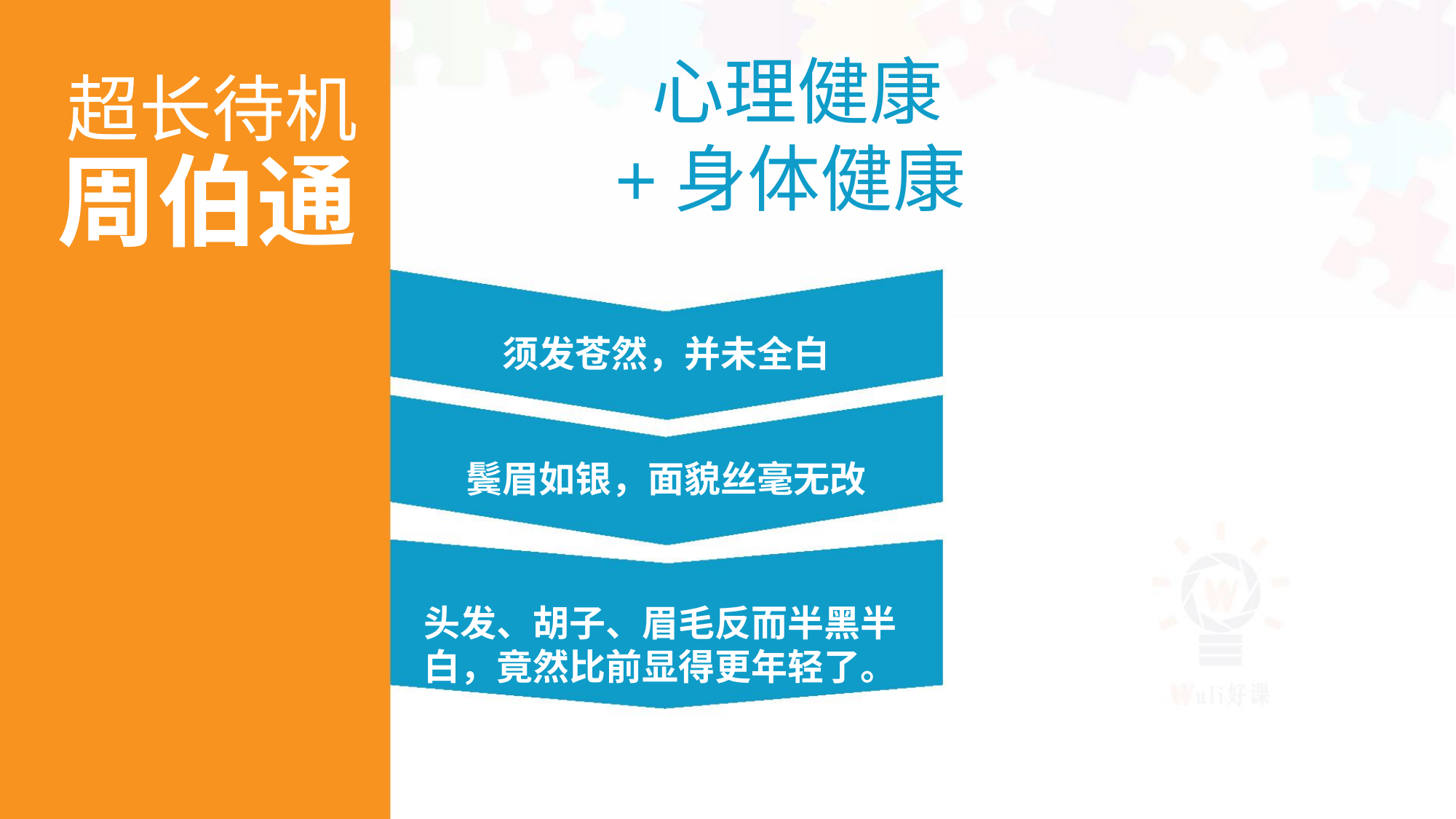

心理健康
+身体健康
超长待机
周伯通
须发苍然，并未全白
鬓眉如银，面貌丝毫无改
头发、胡子、眉毛反而半黑半
白，竟然比前显得更年轻了。